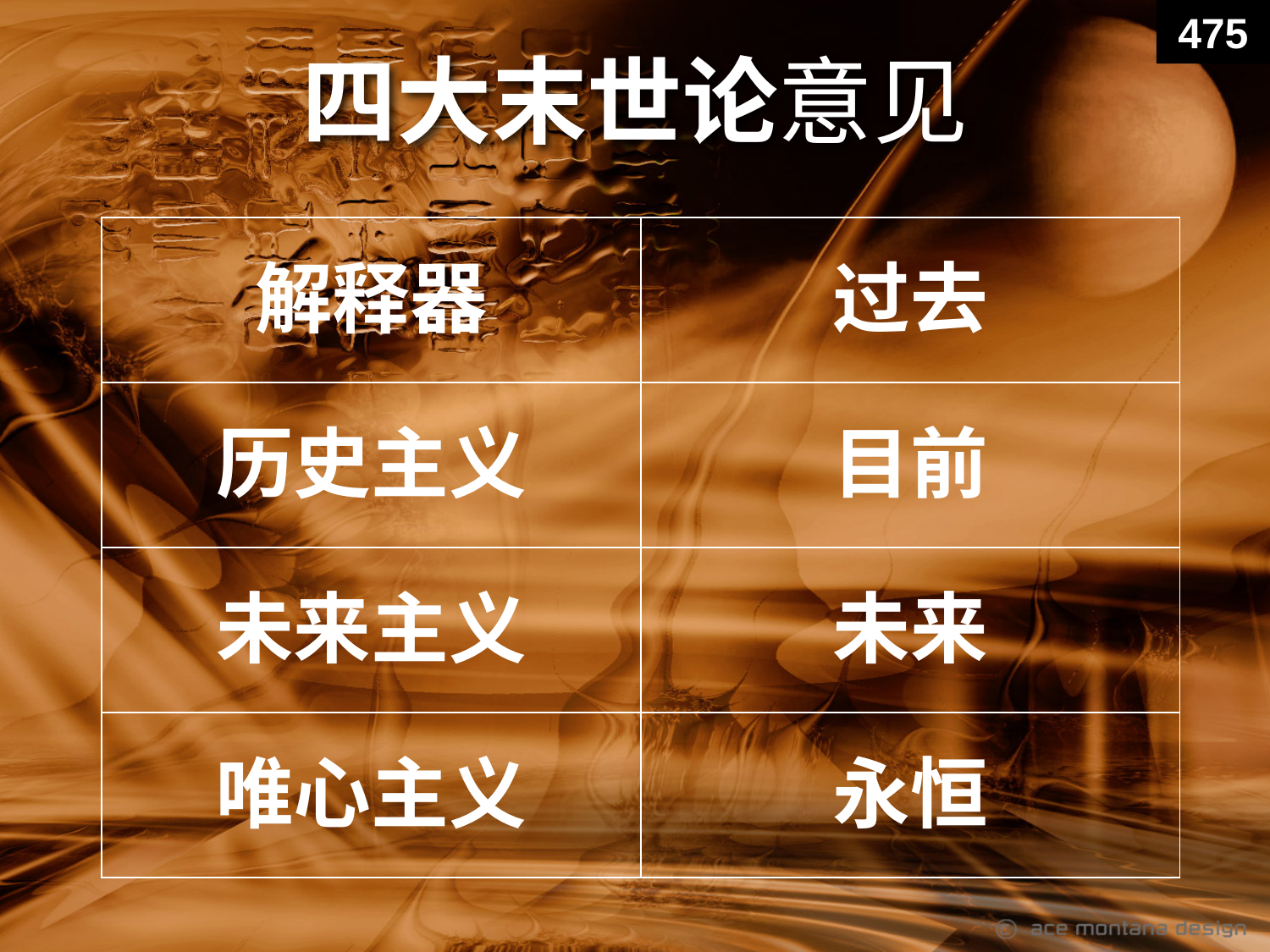

475
# 四大末世论意见
| 解释器 | 过去 |
| --- | --- |
| 历史主义 | 目前 |
| 未来主义 | 未来 |
| 唯心主义 | 永恒 |